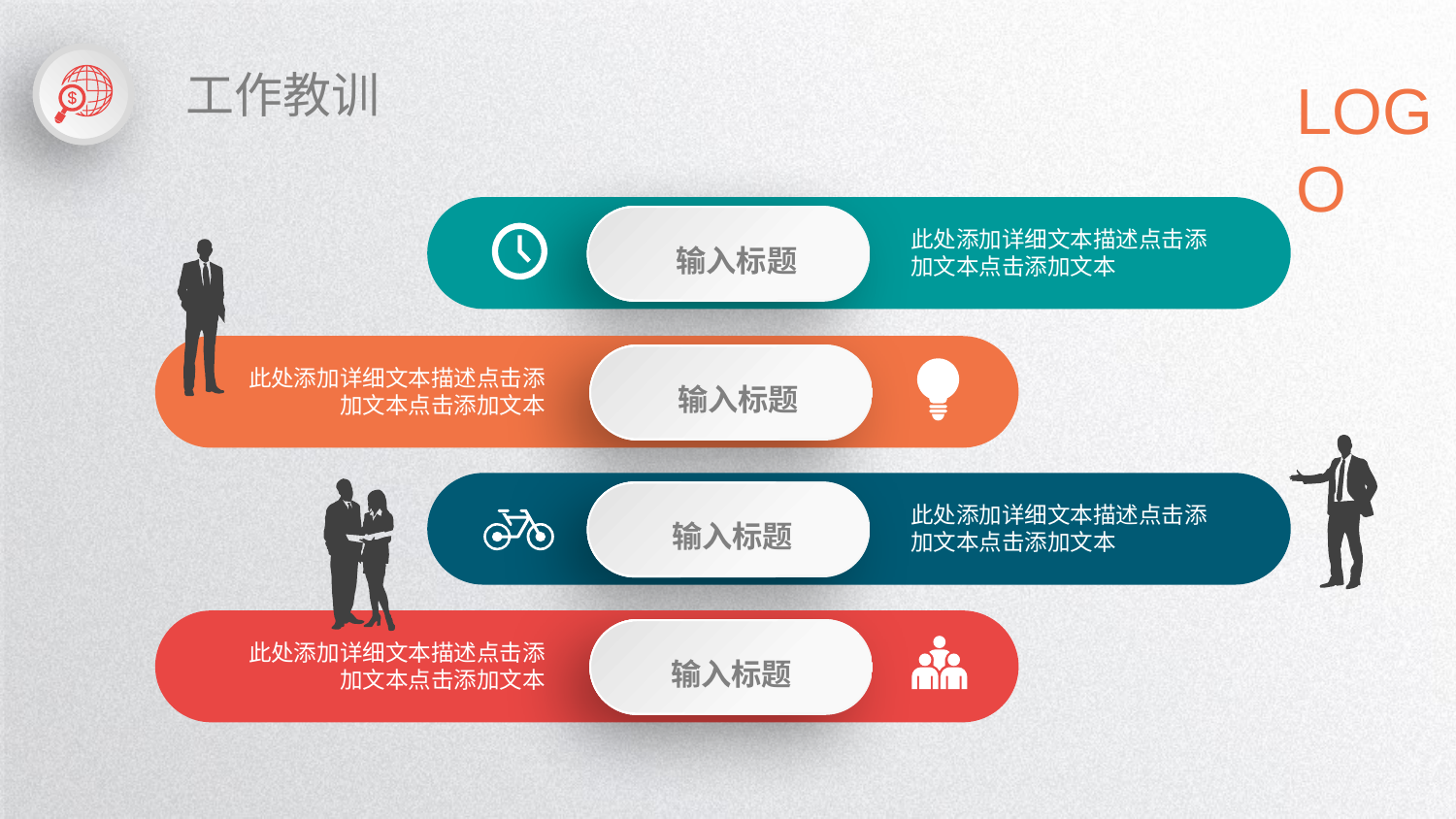

工作教训
LOGO

输入标题
此处添加详细文本描述点击添加文本点击添加文本

输入标题
此处添加详细文本描述点击添加文本点击添加文本

输入标题
此处添加详细文本描述点击添加文本点击添加文本

输入标题
此处添加详细文本描述点击添加文本点击添加文本